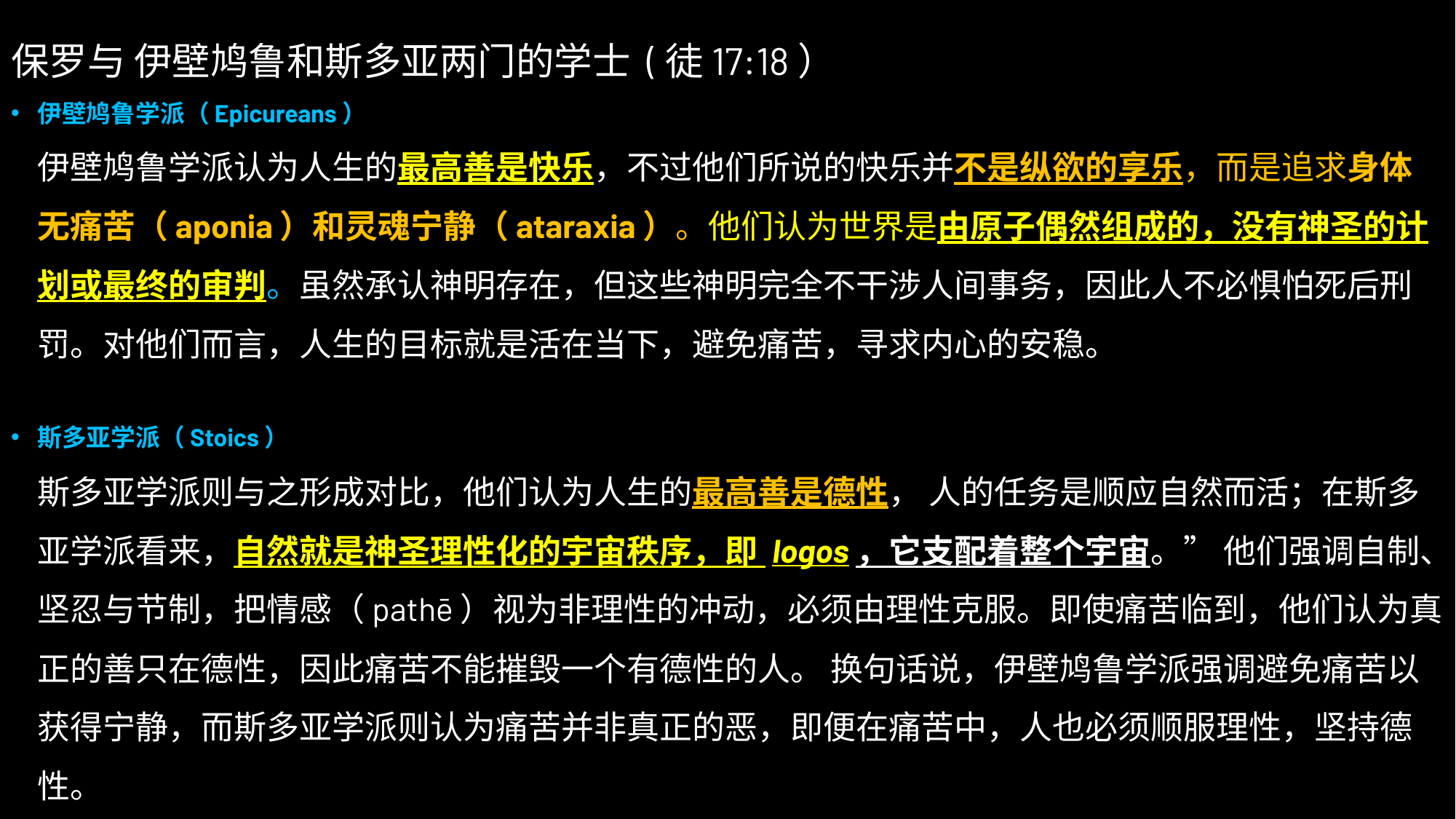

保罗与 伊壁鸠鲁和斯多亚两门的学士 (徒17:18）
伊壁鸠鲁学派（Epicureans）
伊壁鸠鲁学派认为人生的最高善是快乐，不过他们所说的快乐并不是纵欲的享乐，而是追求身体无痛苦（aponia）和灵魂宁静（ataraxia）。他们认为世界是由原子偶然组成的，没有神圣的计划或最终的审判。虽然承认神明存在，但这些神明完全不干涉人间事务，因此人不必惧怕死后刑罚。对他们而言，人生的目标就是活在当下，避免痛苦，寻求内心的安稳。

斯多亚学派（Stoics）
斯多亚学派则与之形成对比，他们认为人生的最高善是德性， 人的任务是顺应自然而活；在斯多亚学派看来，自然就是神圣理性化的宇宙秩序，即 logos，它支配着整个宇宙。” 他们强调自制、坚忍与节制，把情感（pathē）视为非理性的冲动，必须由理性克服。即使痛苦临到，他们认为真正的善只在德性，因此痛苦不能摧毁一个有德性的人。 换句话说，伊壁鸠鲁学派强调避免痛苦以获得宁静，而斯多亚学派则认为痛苦并非真正的恶，即便在痛苦中，人也必须顺服理性，坚持德性。